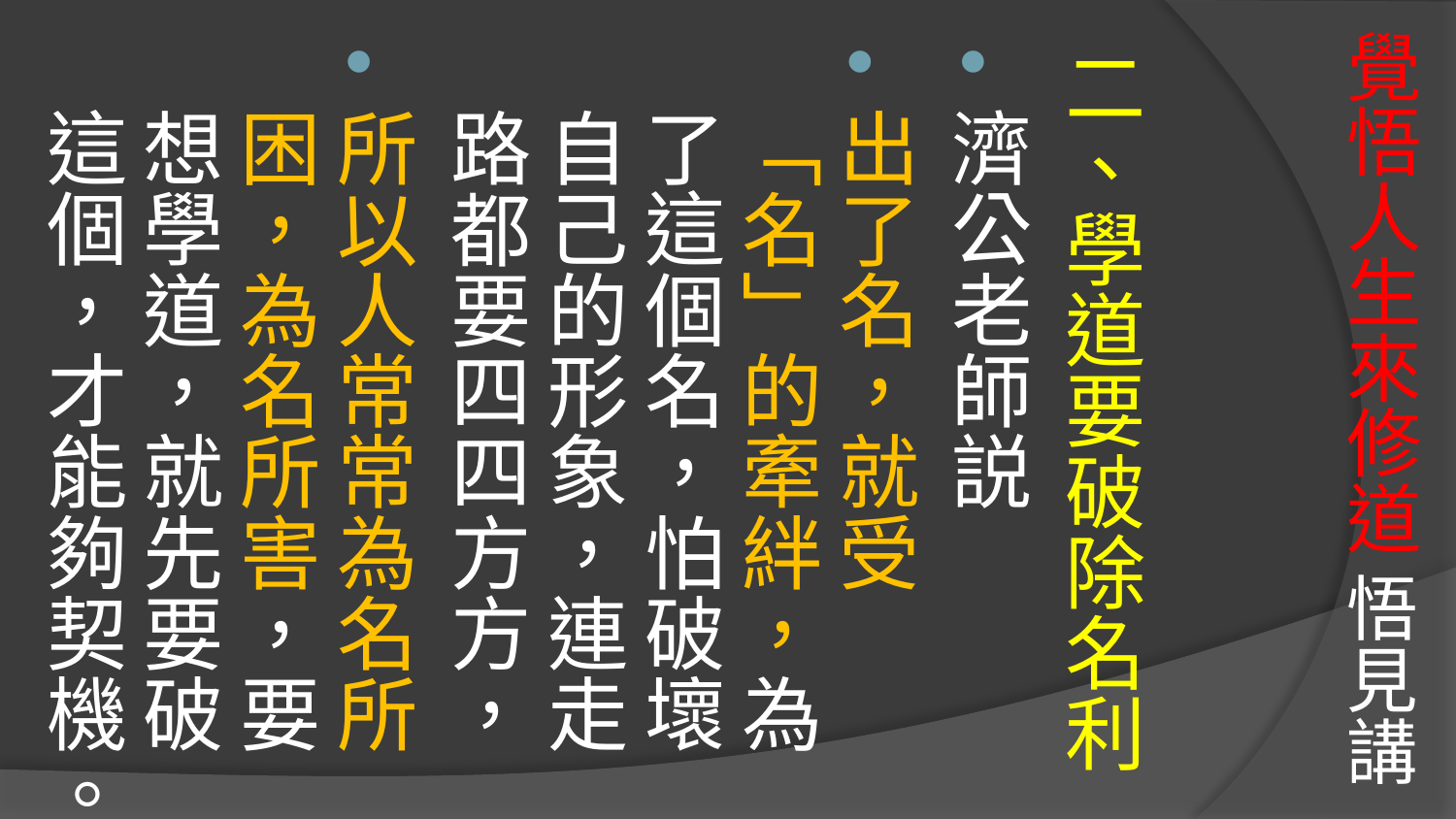

# 覺悟人生來修道 悟見講
二、學道要破除名利
濟公老師説
出了名，就受「名」的牽絆，為了這個名，怕破壞自己的形象，連走路都要四四方方，
所以人常常為名所困，為名所害，要想學道，就先要破這個，才能夠契機。